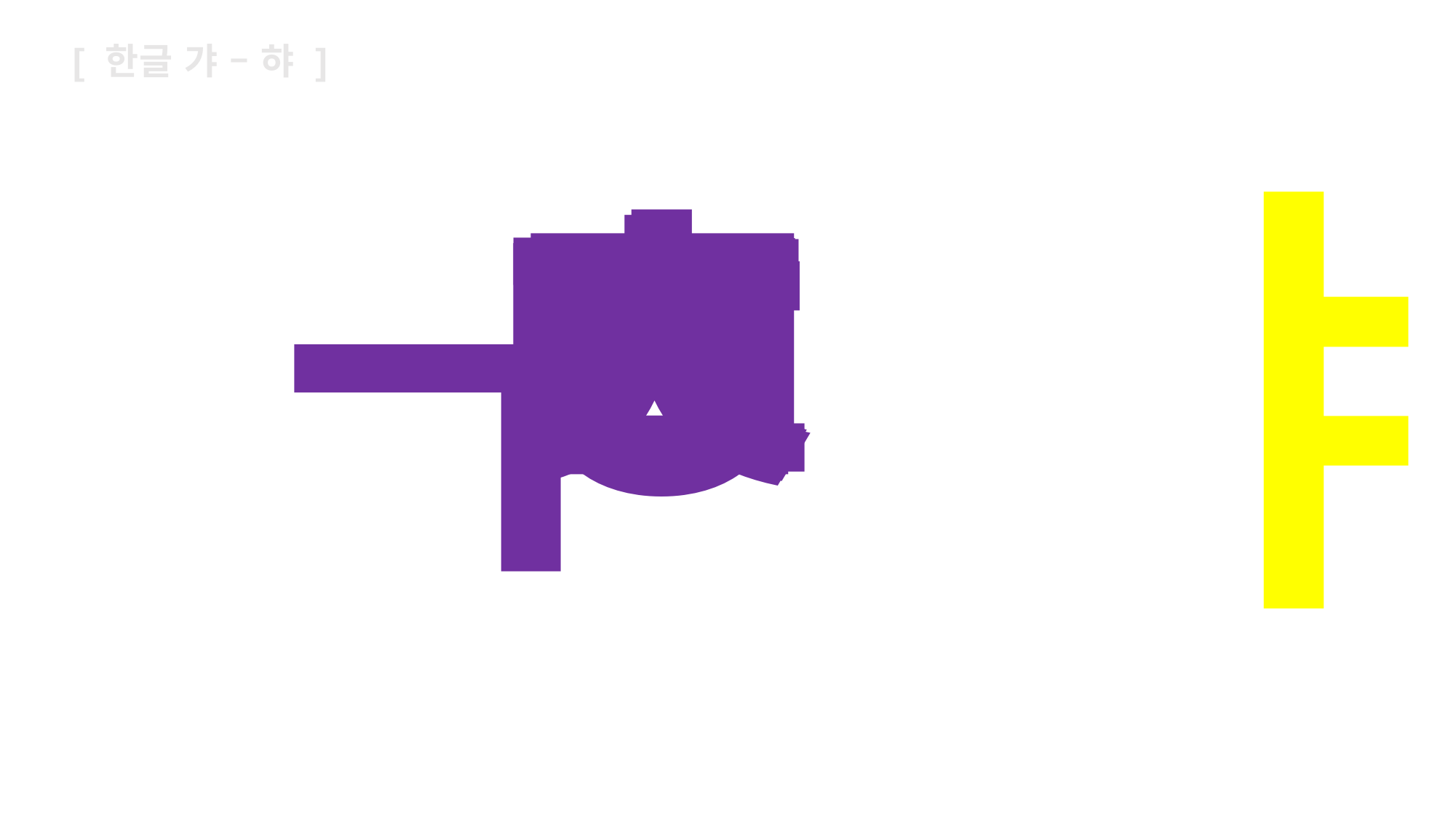

[ 한글 갸 – 햐 ]
ㅋ
ㅍ
ㅌ
ㅈ
ㄹ
ㄴ
ㄷ
ㅁ
ㅇ
ㅎ
ㅊ
ㅅ
ㅂ
ㅑ
ㄱ